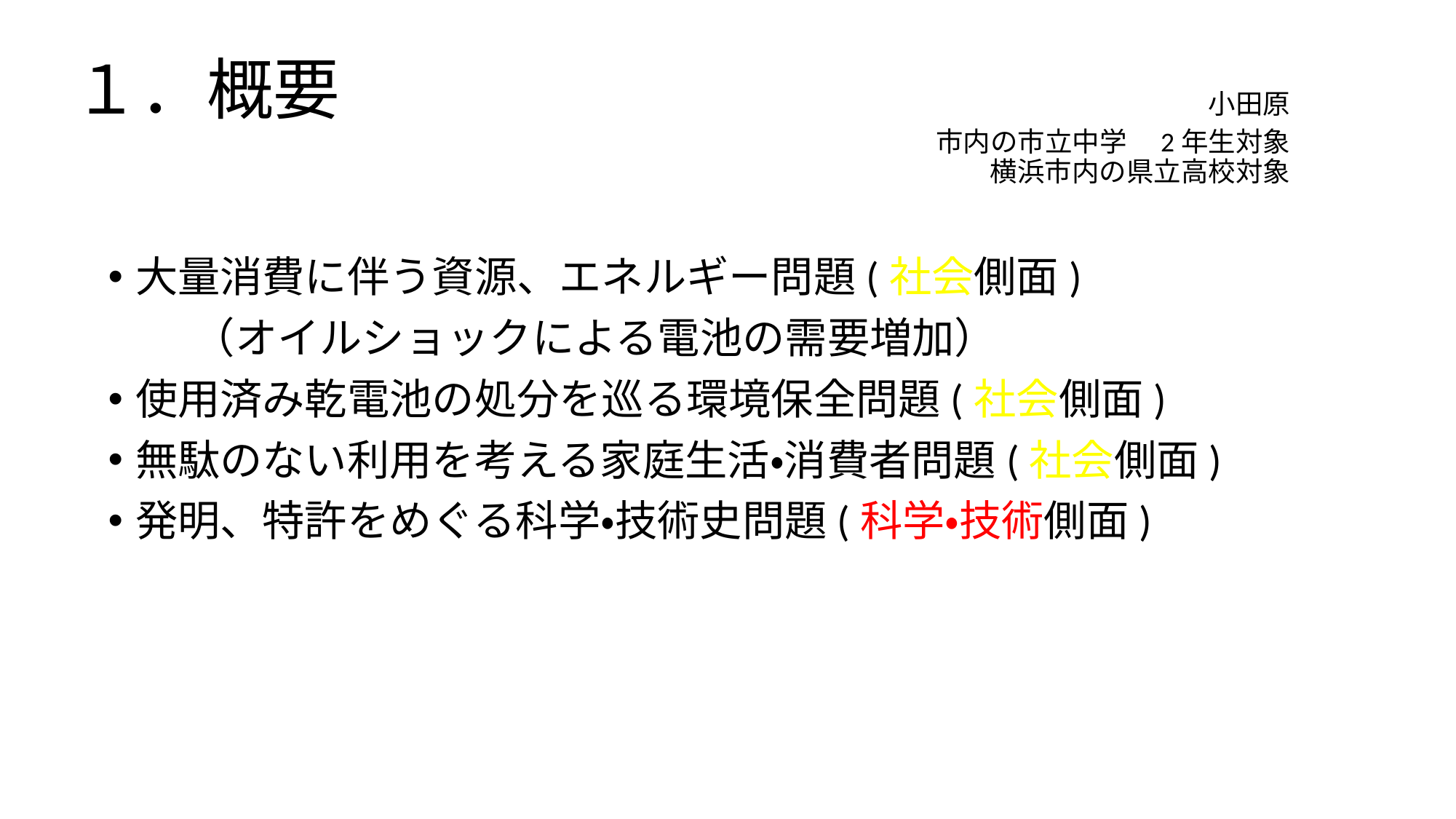

# １．概要　　　　　　　　　　　　　小田原市内の市立中学　2年生対象 横浜市内の県立高校対象
大量消費に伴う資源、エネルギー問題(社会側面)
　　（オイルショックによる電池の需要増加）
使用済み乾電池の処分を巡る環境保全問題(社会側面)
無駄のない利用を考える家庭生活・消費者問題(社会側面)
発明、特許をめぐる科学・技術史問題(科学・技術側面)